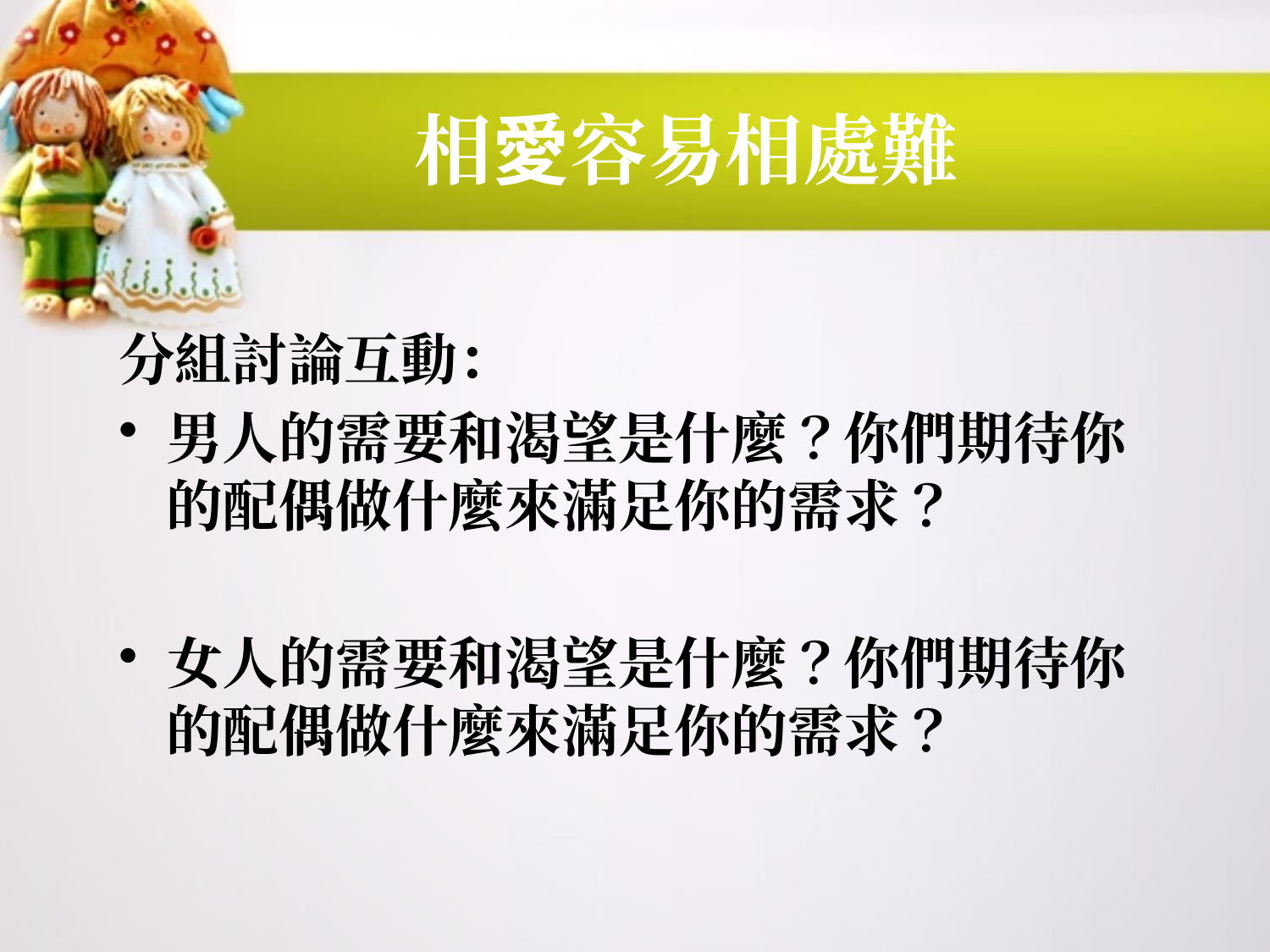

# 相愛容易相處難
分組討論互動：
男人的需要和渴望是什麼？你們期待你的配偶做什麼來滿足你的需求？

女人的需要和渴望是什麼？你們期待你的配偶做什麼來滿足你的需求？